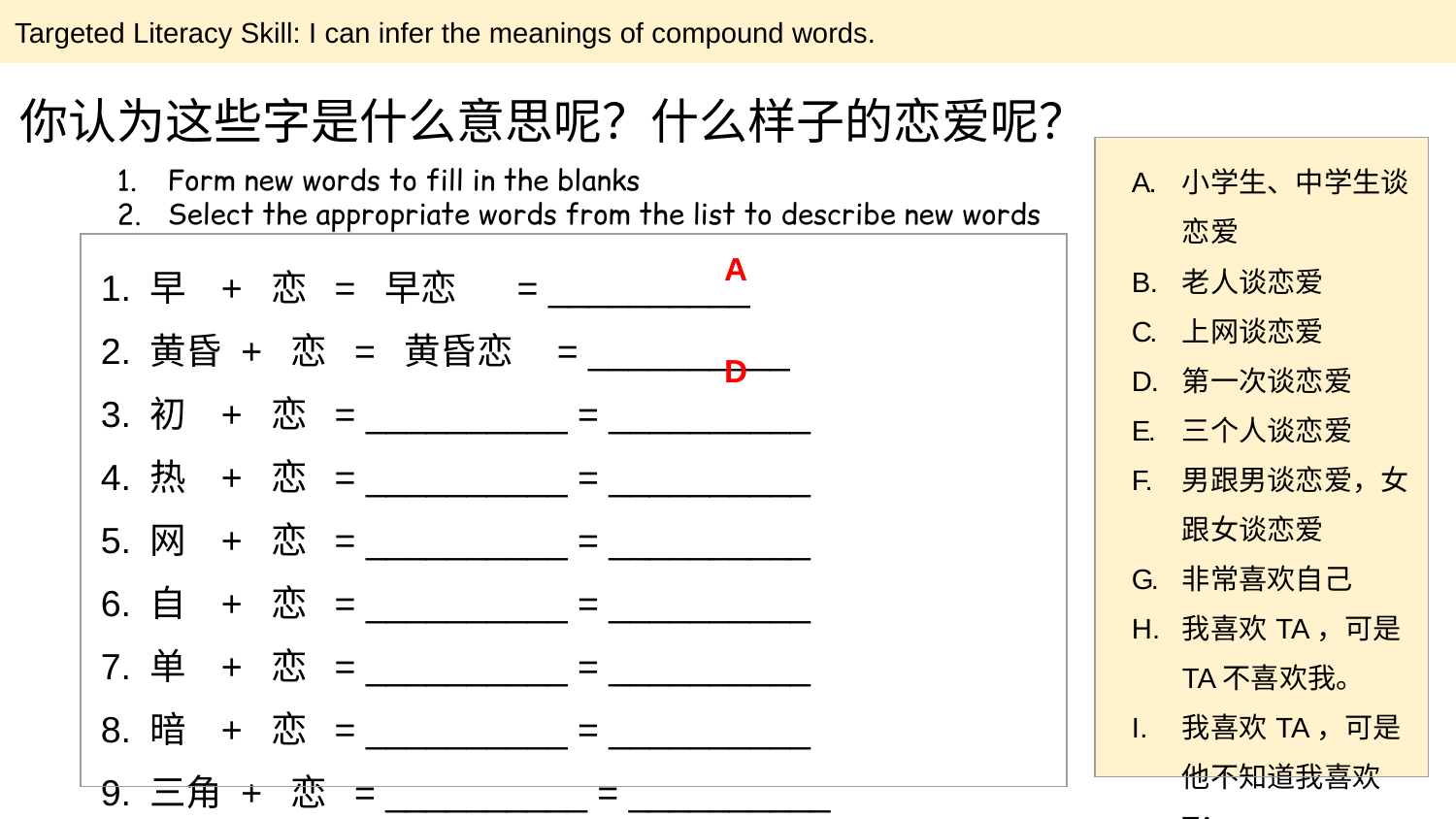

Targeted Literacy Skill: I can infer the meanings of compound words.
你认为这些字是什么意思呢？什么样子的恋爱呢？
| 小学生、中学生谈恋爱 老人谈恋爱 上网谈恋爱 第一次谈恋爱 三个人谈恋爱 男跟男谈恋爱，女跟女谈恋爱 非常喜欢自己 我喜欢TA，可是TA不喜欢我。 我喜欢TA，可是他不知道我喜欢TA。 谈恋爱谈得很火热 |
| --- |
Form new words to fill in the blanks
Select the appropriate words from the list to describe new words
| 早 + 恋 = 早恋 = \_\_\_\_\_\_\_\_\_\_ 黄昏 + 恋 = 黄昏恋 = \_\_\_\_\_\_\_\_\_\_ 初 + 恋 = \_\_\_\_\_\_\_\_\_\_ = \_\_\_\_\_\_\_\_\_\_ 热 + 恋 = \_\_\_\_\_\_\_\_\_\_ = \_\_\_\_\_\_\_\_\_\_ 网 + 恋 = \_\_\_\_\_\_\_\_\_\_ = \_\_\_\_\_\_\_\_\_\_ 自 + 恋 = \_\_\_\_\_\_\_\_\_\_ = \_\_\_\_\_\_\_\_\_\_ 单 + 恋 = \_\_\_\_\_\_\_\_\_\_ = \_\_\_\_\_\_\_\_\_\_ 暗 + 恋 = \_\_\_\_\_\_\_\_\_\_ = \_\_\_\_\_\_\_\_\_\_ 三角 + 恋 = \_\_\_\_\_\_\_\_\_\_ = \_\_\_\_\_\_\_\_\_\_ 同性 + 恋 = \_\_\_\_\_\_\_\_\_\_ = \_\_\_\_\_\_\_\_\_\_ |
| --- |
A
D